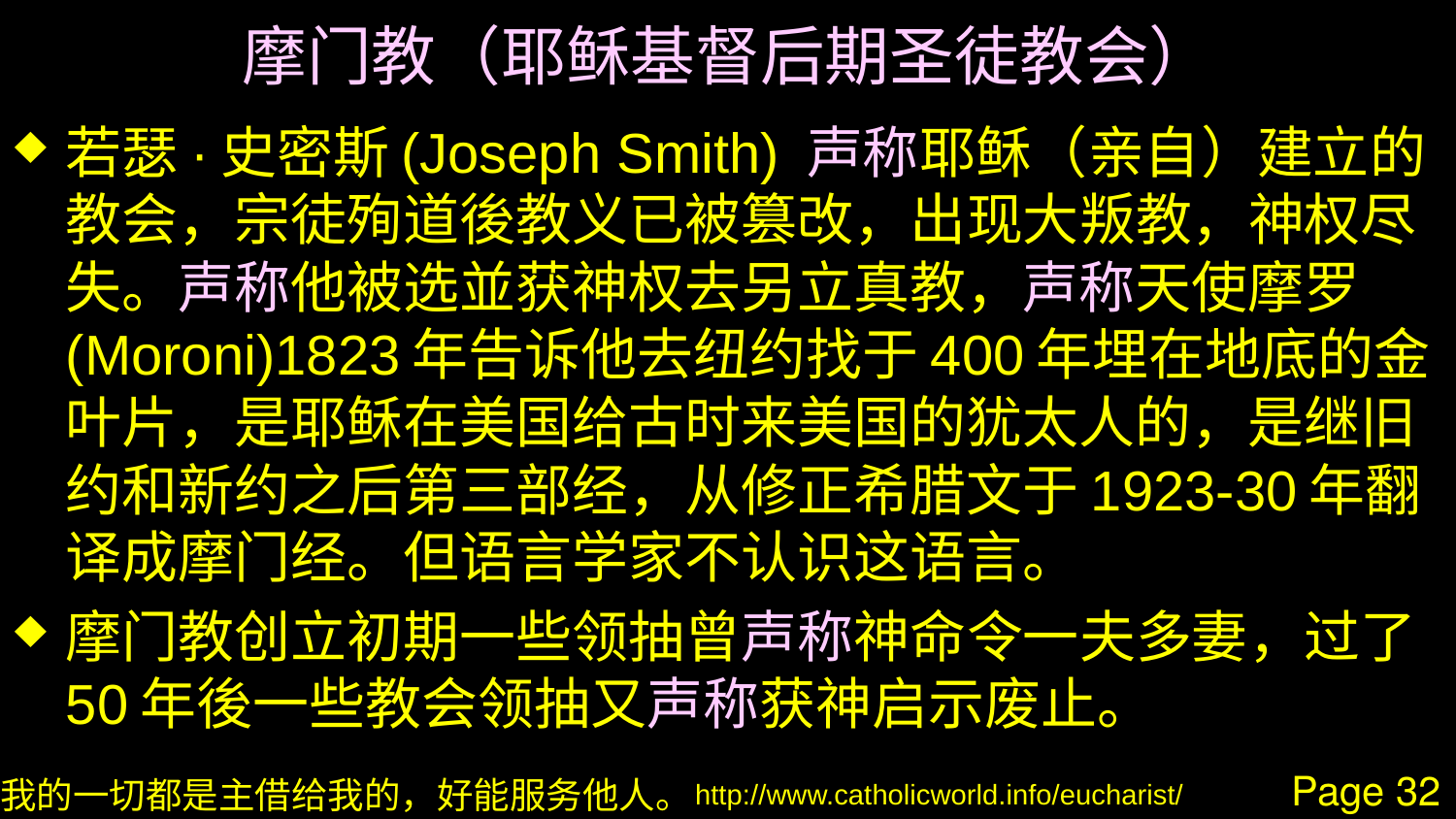

# 摩门教（耶稣基督后期圣徒教会）
若瑟·史密斯(Joseph Smith) 声称耶稣（亲自）建立的教会，宗徒殉道後教义已被篡改，出现大叛教，神权尽失。声称他被选並获神权去另立真教，声称天使摩罗(Moroni)1823年告诉他去纽约找于400年埋在地底的金叶片，是耶稣在美国给古时来美国的犹太人的，是继旧约和新约之后第三部经，从修正希腊文于1923-30年翻译成摩门经。但语言学家不认识这语言。
摩门教创立初期一些领抽曾声称神命令一夫多妻，过了50年後一些教会领抽又声称获神启示废止。